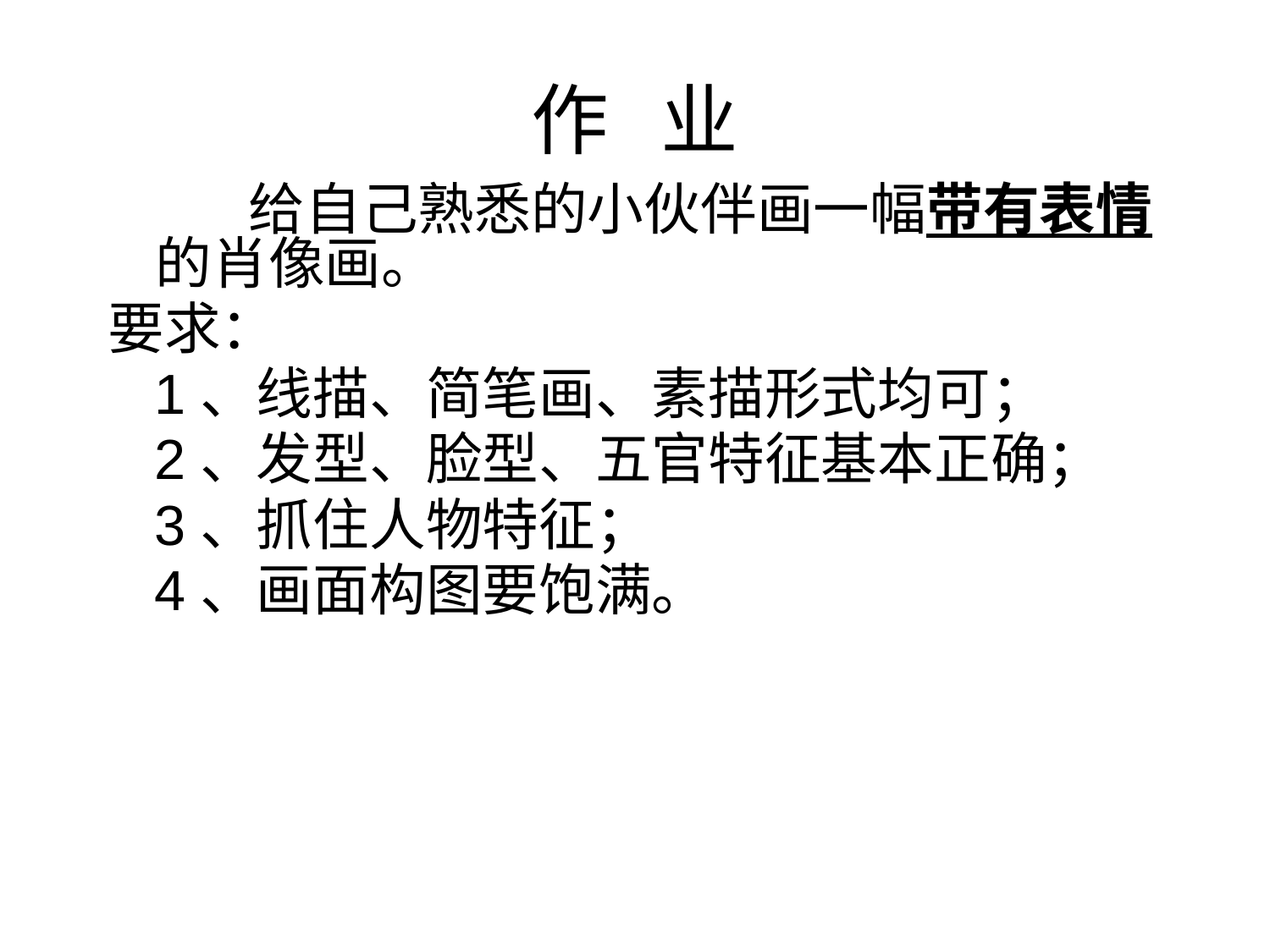

# 作   业
          给自己熟悉的小伙伴画一幅带有表情的肖像画。
要求：
   1、线描、简笔画、素描形式均可；
   2、发型、脸型、五官特征基本正确；
   3、抓住人物特征；
   4、画面构图要饱满。